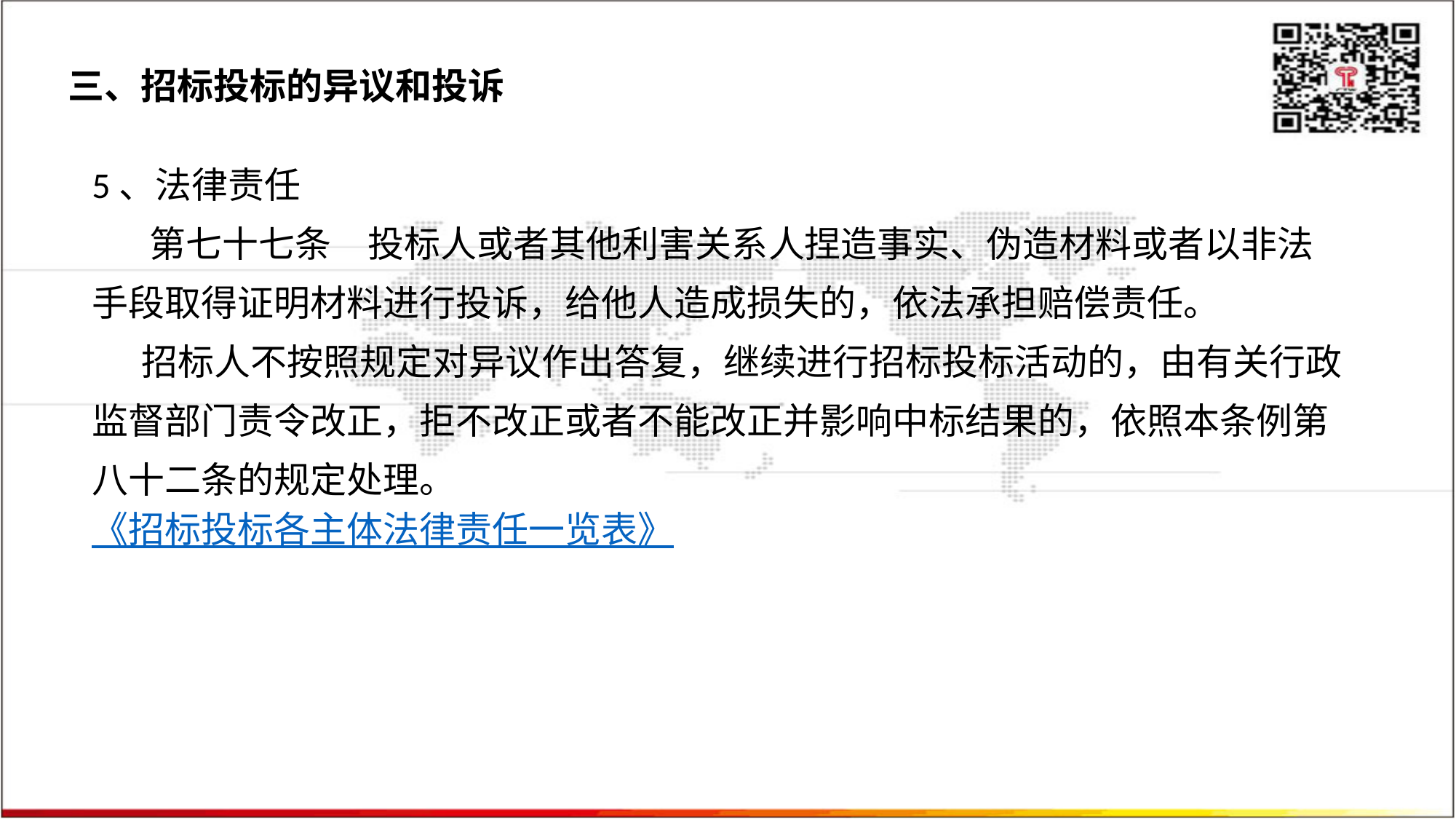

三、招标投标的异议和投诉
5、法律责任
      第七十七条　投标人或者其他利害关系人捏造事实、伪造材料或者以非法手段取得证明材料进行投诉，给他人造成损失的，依法承担赔偿责任。
     招标人不按照规定对异议作出答复，继续进行招标投标活动的，由有关行政监督部门责令改正，拒不改正或者不能改正并影响中标结果的，依照本条例第八十二条的规定处理。
《招标投标各主体法律责任一览表》